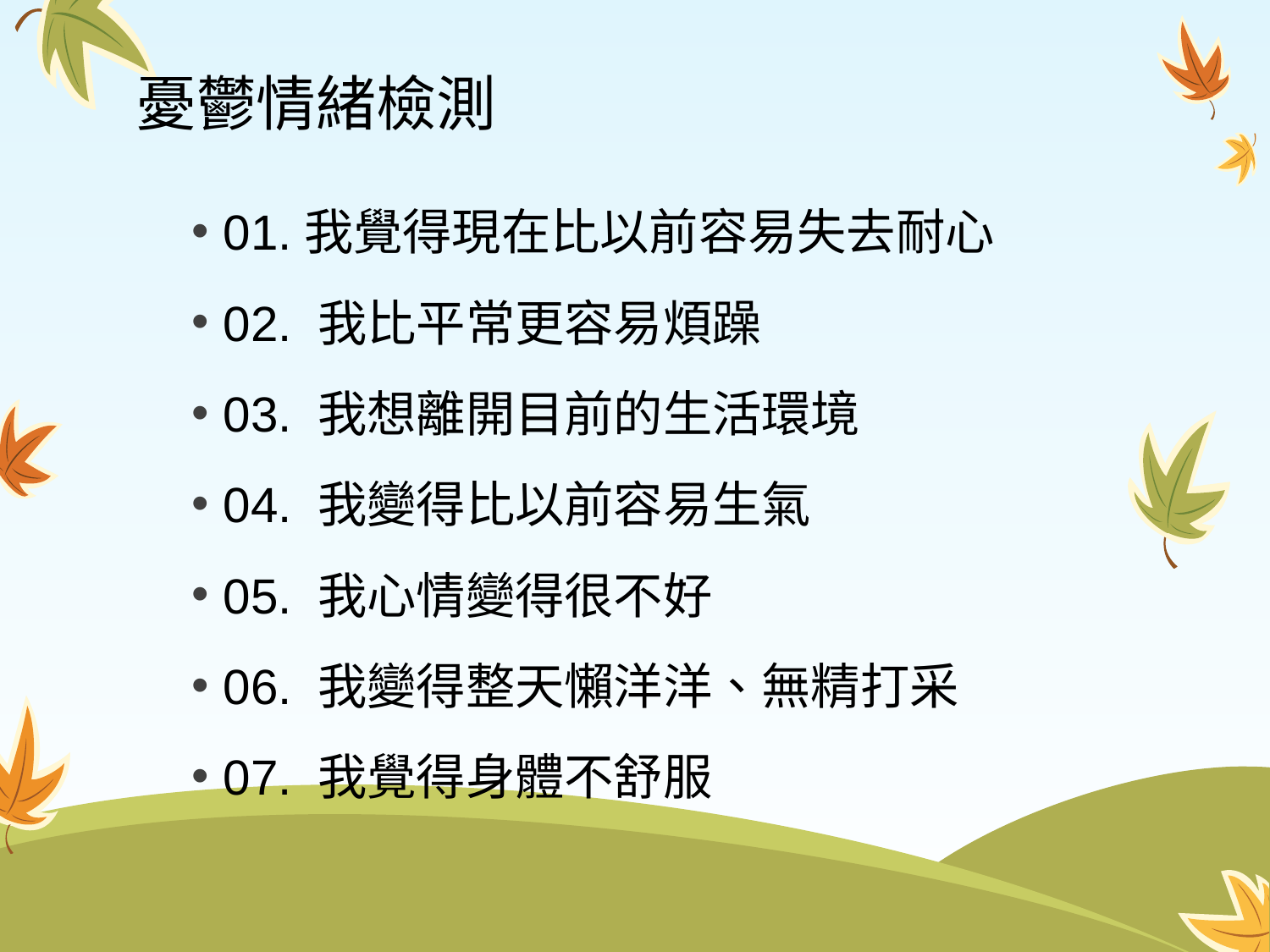

# 憂鬱情緒檢測
01.我覺得現在比以前容易失去耐心
02. 我比平常更容易煩躁
03. 我想離開目前的生活環境
04. 我變得比以前容易生氣
05. 我心情變得很不好
06. 我變得整天懶洋洋、無精打采
07. 我覺得身體不舒服